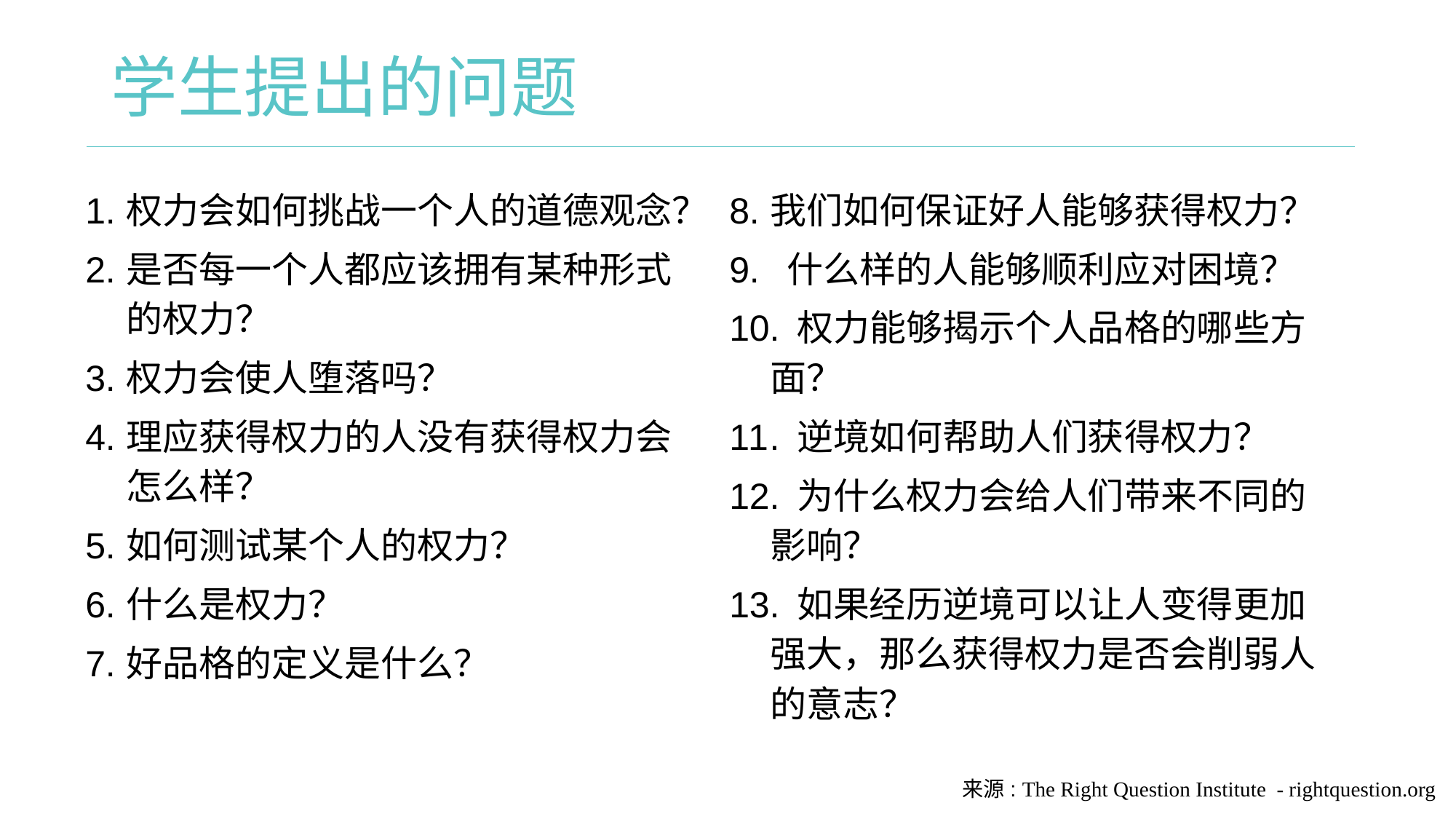

# 学生提出的问题
权力会如何挑战一个人的道德观念？
是否每一个人都应该拥有某种形式的权力？
权力会使人堕落吗？
理应获得权力的人没有获得权力会怎么样？
如何测试某个人的权力？
什么是权力？
好品格的定义是什么？
我们如何保证好人能够获得权力？
 什么样的人能够顺利应对困境？
 权力能够揭示个人品格的哪些方面？
 逆境如何帮助人们获得权力？
 为什么权力会给人们带来不同的影响？
 如果经历逆境可以让人变得更加强大，那么获得权力是否会削弱人的意志？